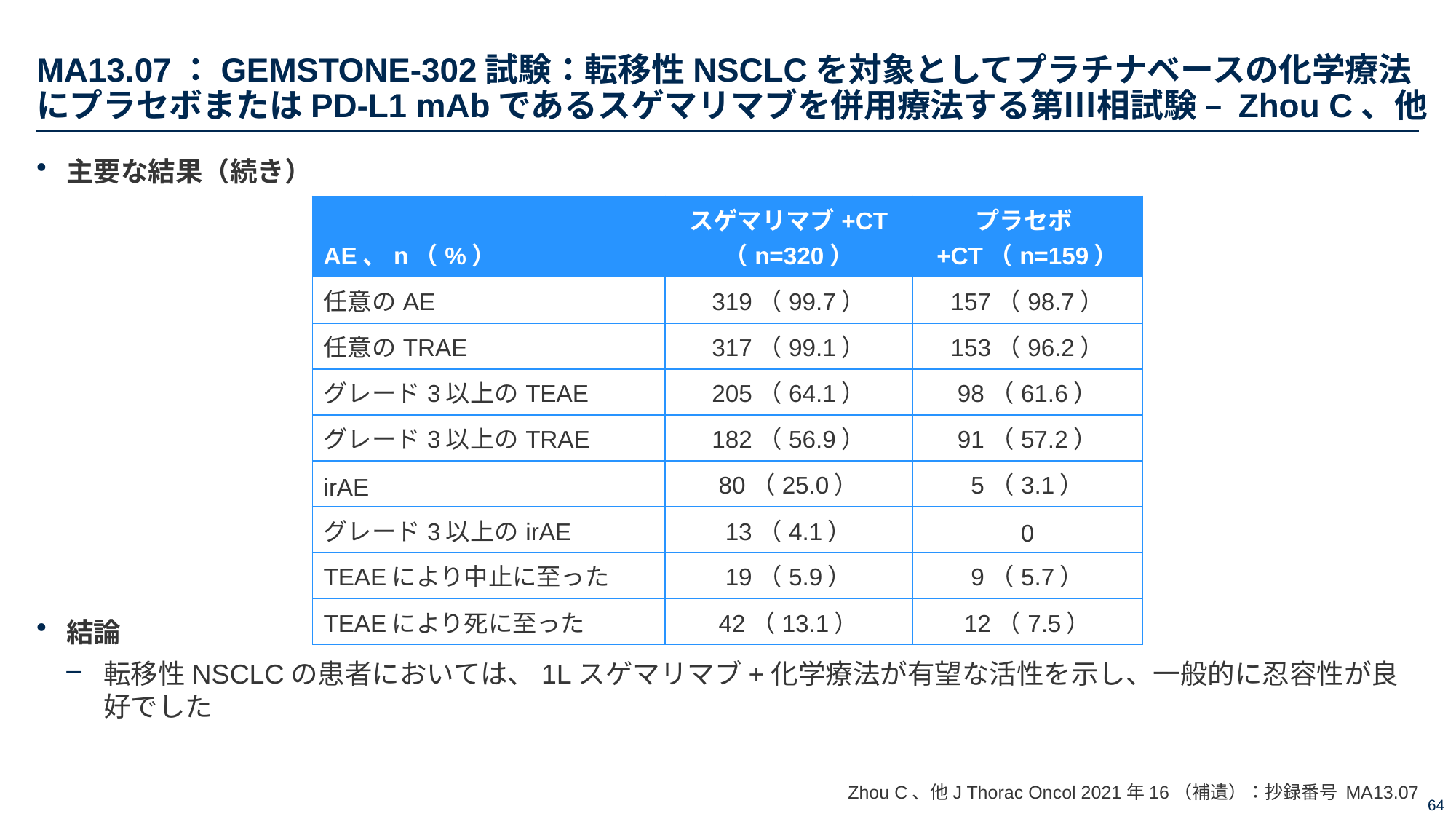

# MA13.07：GEMSTONE-302試験：転移性NSCLCを対象としてプラチナベースの化学療法にプラセボまたはPD-L1 mAbであるスゲマリマブを併用療法する第Ⅲ相試験 – Zhou C、他
主要な結果（続き）
結論
転移性NSCLCの患者においては、1Lスゲマリマブ+化学療法が有望な活性を示し、一般的に忍容性が良好でした

| AE、n（%） | スゲマリマブ+CT （n=320） | プラセボ+CT（n=159） |
| --- | --- | --- |
| 任意のAE | 319（99.7） | 157（98.7） |
| 任意のTRAE | 317（99.1） | 153（96.2） |
| グレード3以上のTEAE | 205（64.1） | 98（61.6） |
| グレード3以上のTRAE | 182（56.9） | 91（57.2） |
| irAE | 80（25.0） | 5（3.1） |
| グレード3以上のirAE | 13（4.1） | 0 |
| TEAEにより中止に至った | 19（5.9） | 9（5.7） |
| TEAEにより死に至った | 42（13.1） | 12（7.5） |
Zhou C、他J Thorac Oncol 2021年16（補遺）：抄録番号 MA13.07